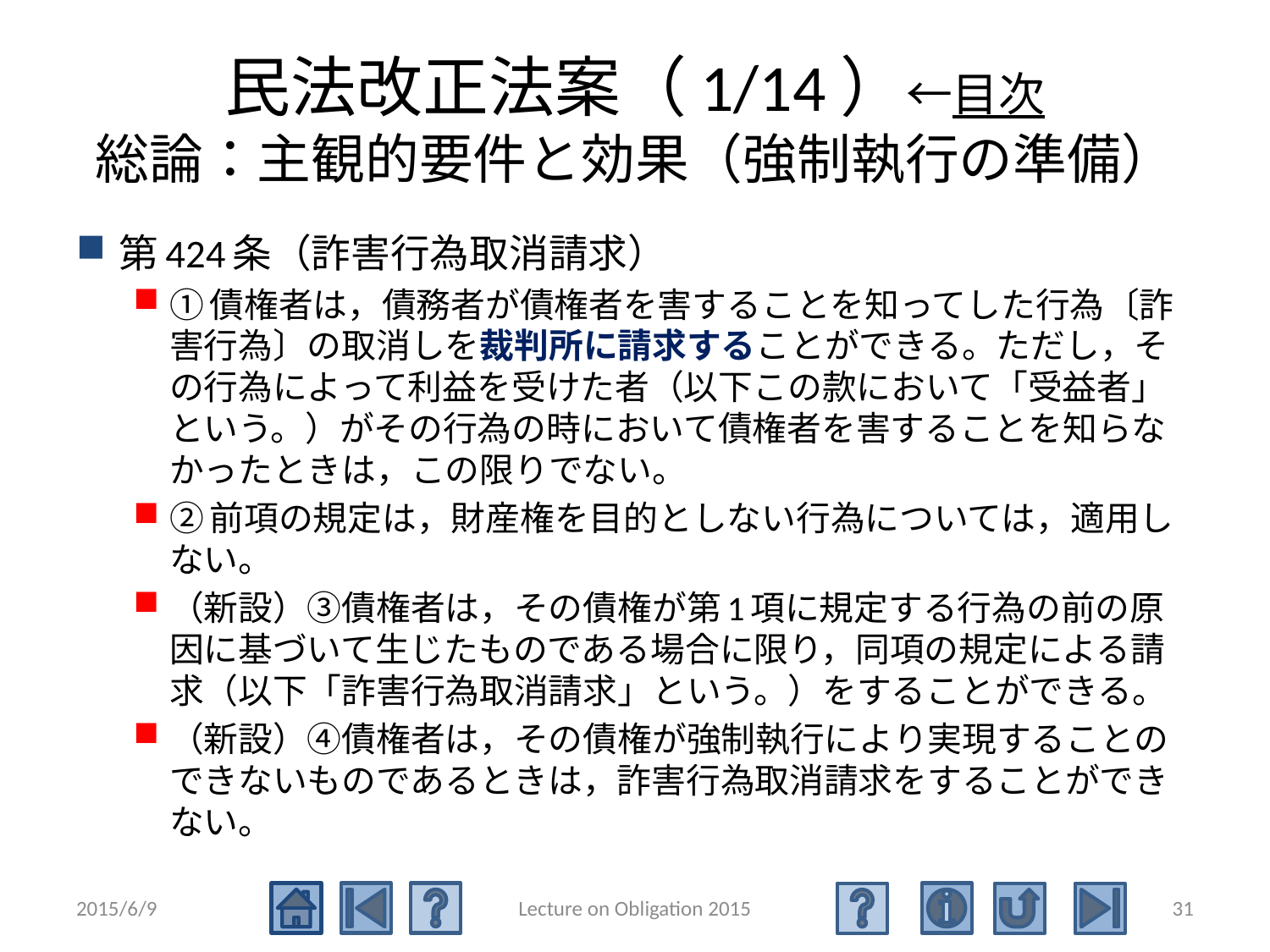

# 民法改正法案（1/14）←目次 総論：主観的要件と効果（強制執行の準備）
第424条（詐害行為取消請求）
①債権者は，債務者が債権者を害することを知ってした行為〔詐害行為〕の取消しを裁判所に請求することができる。ただし，その行為によって利益を受けた者（以下この款において「受益者」という。）がその行為の時において債権者を害することを知らなかったときは，この限りでない。
②前項の規定は，財産権を目的としない行為については，適用しない。
（新設）③債権者は，その債権が第1項に規定する行為の前の原因に基づいて生じたものである場合に限り，同項の規定による請求（以下「詐害行為取消請求」という。）をすることができる。
（新設）④債権者は，その債権が強制執行により実現することのできないものであるときは，詐害行為取消請求をすることができない。
2015/6/9
Lecture on Obligation 2015
31